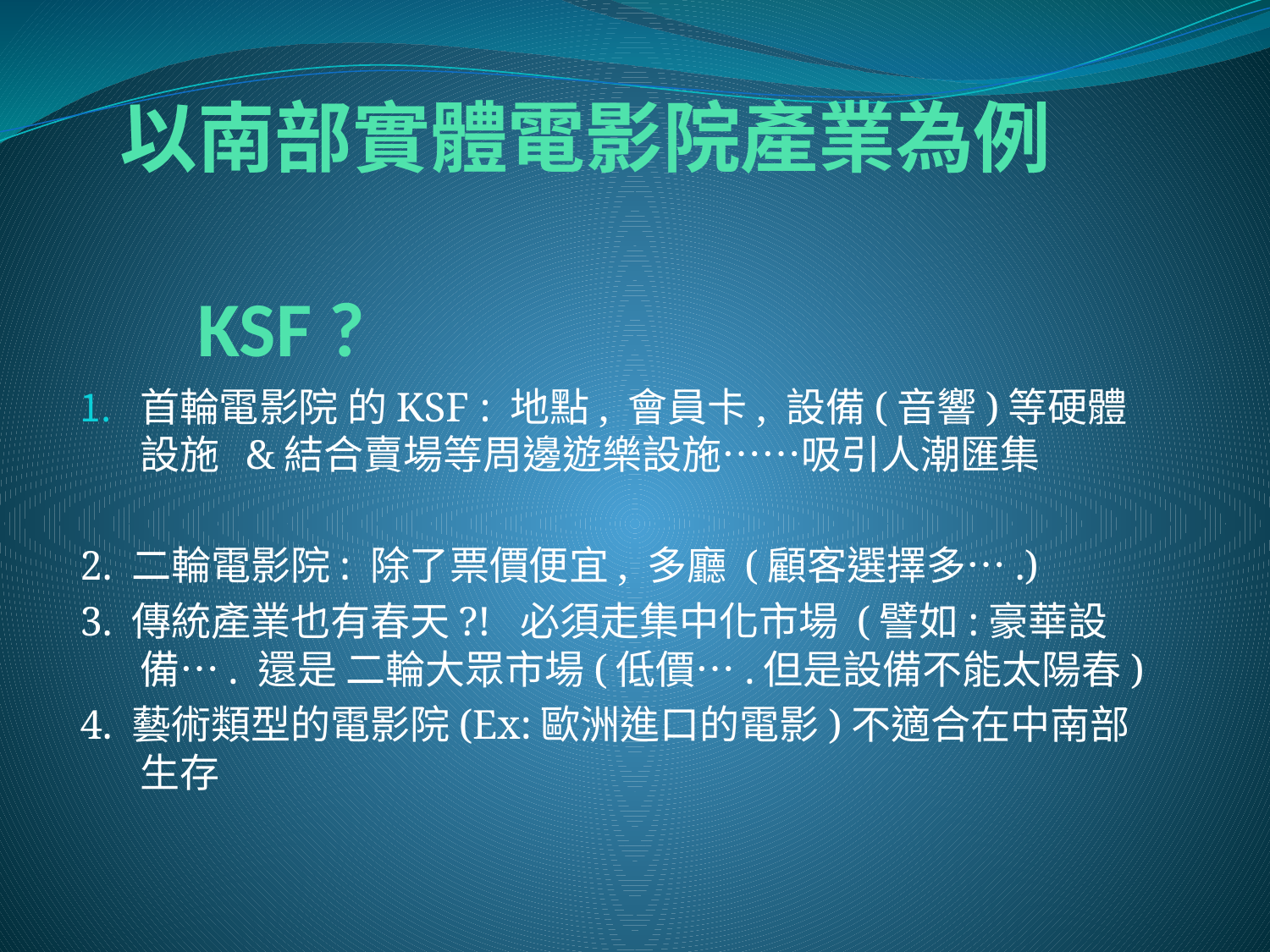

# 以南部實體電影院產業為例 KSF ?
首輪電影院 的KSF : 地點, 會員卡, 設備(音響)等硬體設施  &結合賣場等周邊遊樂設施……吸引人潮匯集

2. 二輪電影院: 除了票價便宜, 多廳 (顧客選擇多….)
3. 傳統產業也有春天?!  必須走集中化市場 (譬如:豪華設備…. 還是 二輪大眾市場(低價….但是設備不能太陽春)
4. 藝術類型的電影院(Ex:歐洲進口的電影)不適合在中南部生存